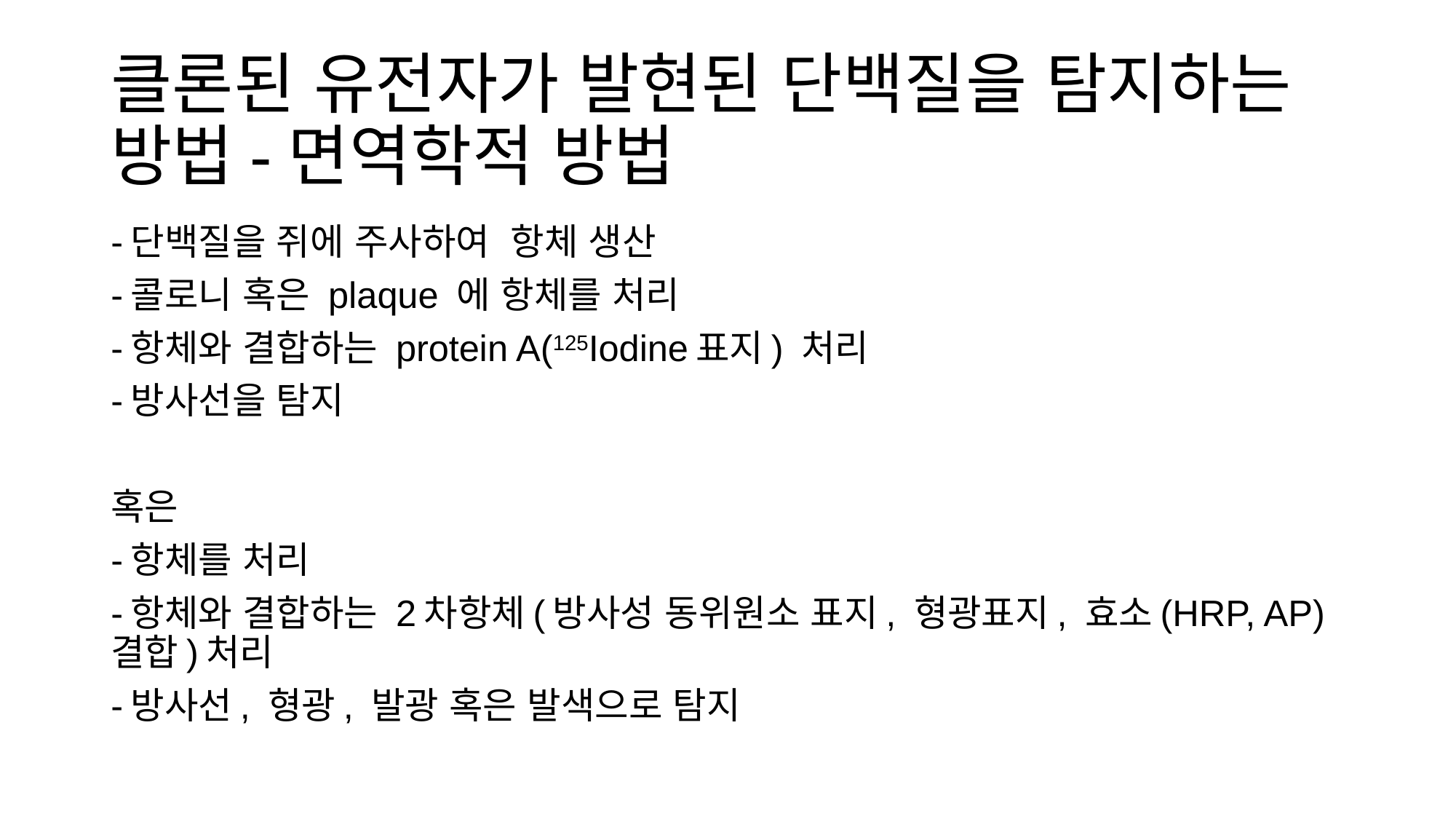

# 클론된 유전자가 발현된 단백질을 탐지하는 방법-면역학적 방법
-단백질을 쥐에 주사하여  항체 생산
-콜로니 혹은 plaque 에 항체를 처리
-항체와 결합하는 protein A(125Iodine표지) 처리
-방사선을 탐지

혹은
-항체를 처리
-항체와 결합하는 2차항체(방사성 동위원소 표지, 형광표지, 효소(HRP, AP)결합)처리
-방사선, 형광, 발광 혹은 발색으로 탐지